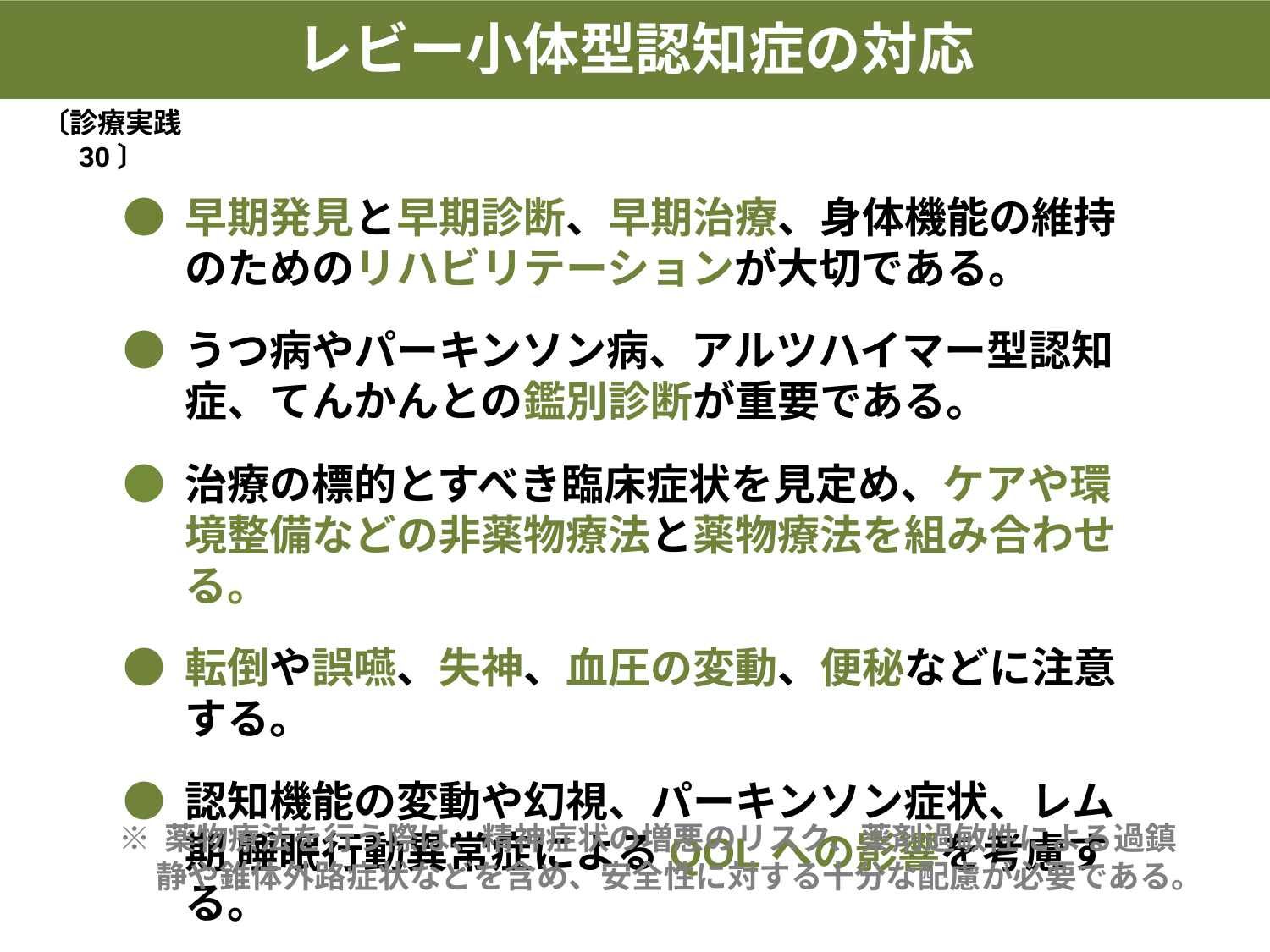

レビー小体型認知症の対応
〔診療実践 30〕
● 早期発見と早期診断、早期治療、身体機能の維持のためのリハビリテーションが大切である。
● うつ病やパーキンソン病、アルツハイマー型認知症、てんかんとの鑑別診断が重要である。
● 治療の標的とすべき臨床症状を見定め、ケアや環境整備などの非薬物療法と薬物療法を組み合わせる。
● 転倒や誤嚥、失神、血圧の変動、便秘などに注意する。
● 認知機能の変動や幻視、パーキンソン症状、レム期 睡眠行動異常症によるQOLへの影響を考慮する。
※ 薬物療法を行う際は、精神症状の増悪のリスク、薬剤過敏性による過鎮静や錐体外路症状などを含め、安全性に対する十分な配慮が必要である。